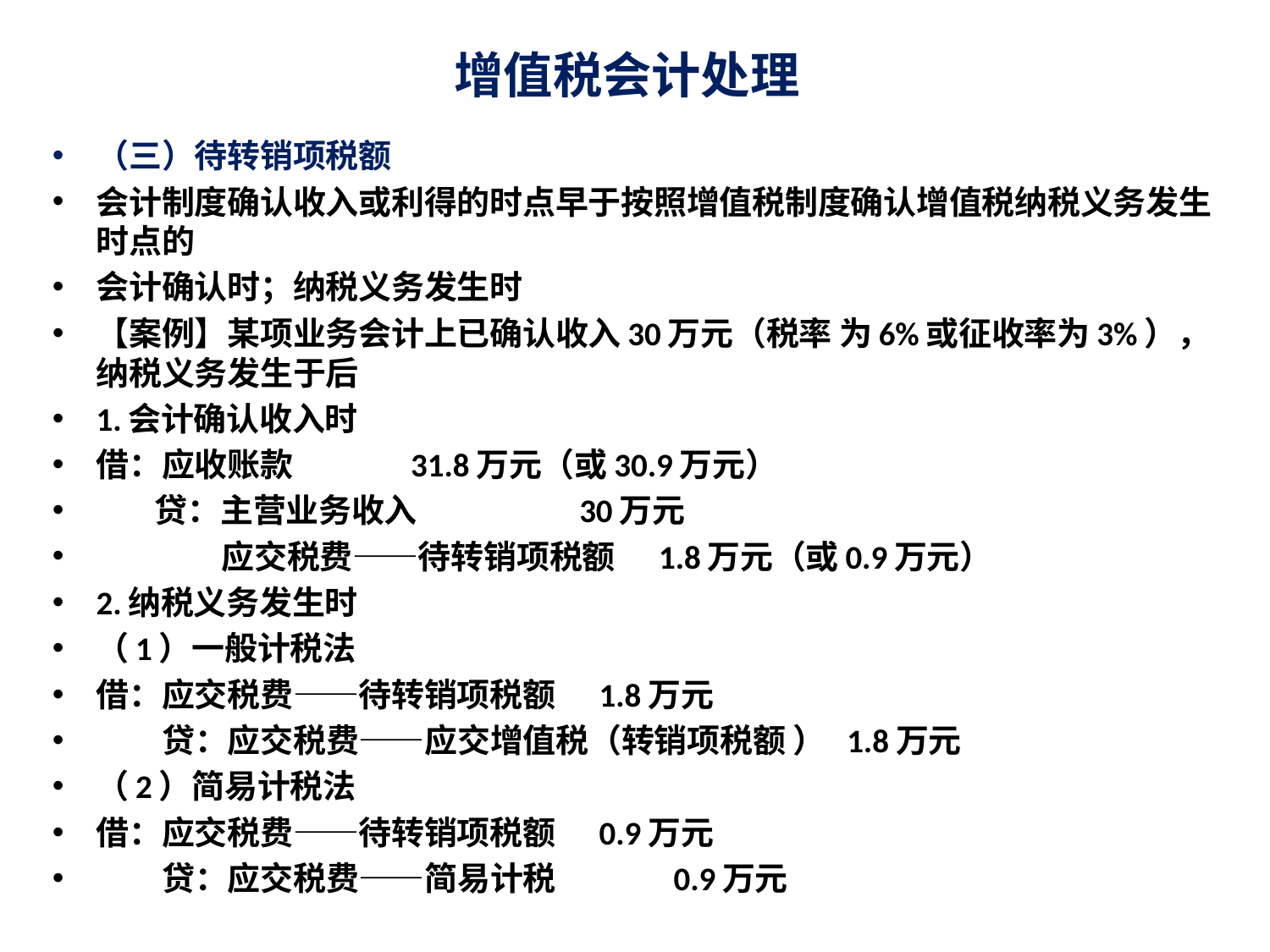

# 增值税会计处理
（三）待转销项税额
会计制度确认收入或利得的时点早于按照增值税制度确认增值税纳税义务发生时点的
会计确认时；纳税义务发生时
【案例】某项业务会计上已确认收入30万元（税率 为6%或征收率为3%），纳税义务发生于后
1.会计确认收入时
借：应收账款               31.8万元（或30.9万元）
       贷：主营业务收入                     30万元
                应交税费——待转销项税额     1.8万元（或0.9万元）
2.纳税义务发生时
（1）一般计税法
借：应交税费——待转销项税额     1.8万元
        贷：应交税费——应交增值税（转销项税额 ）  1.8万元
（2）简易计税法
借：应交税费——待转销项税额     0.9万元
        贷：应交税费——简易计税               0.9万元